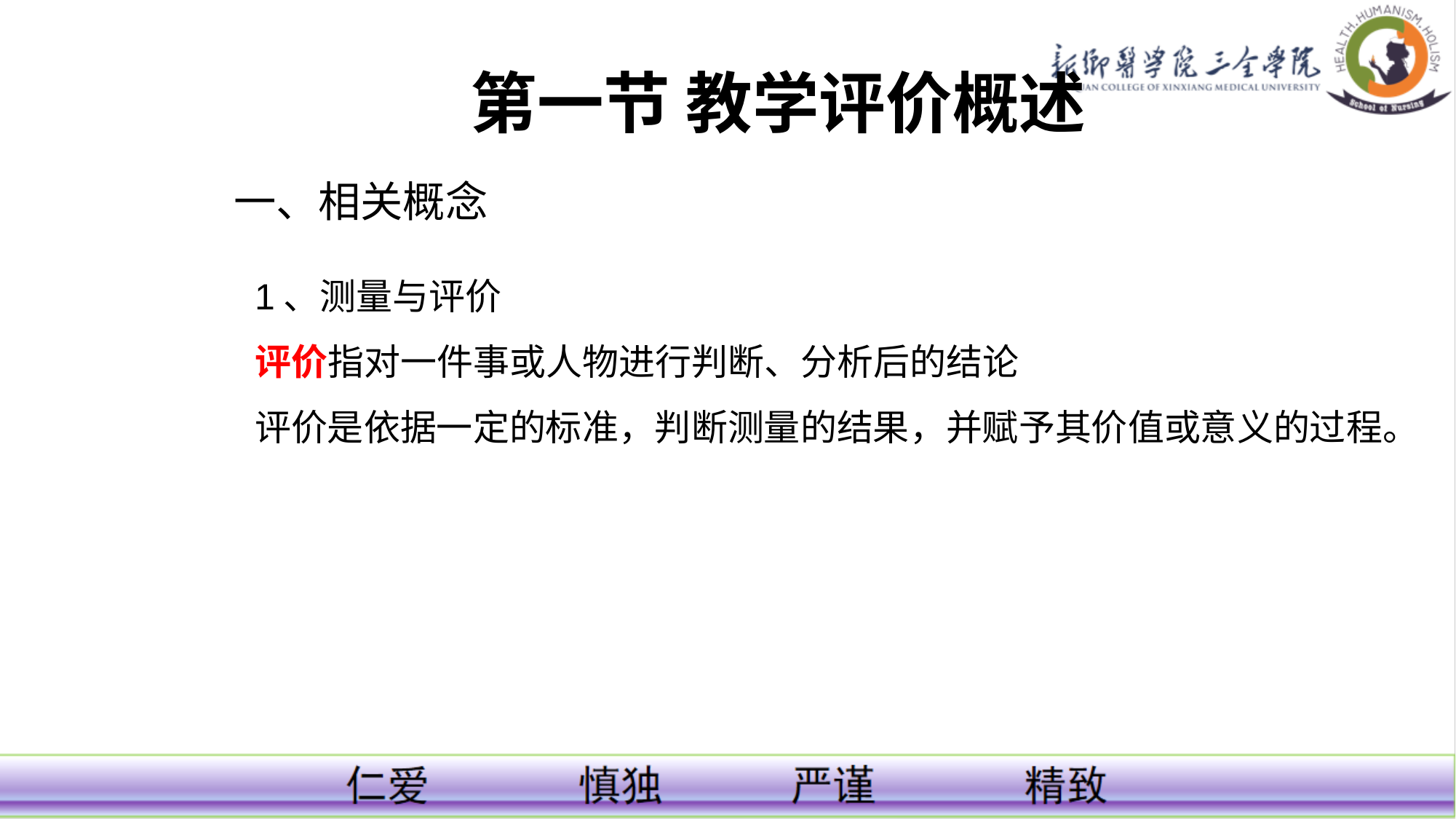

# 第一节 教学评价概述
一、相关概念
1、测量与评价
评价指对一件事或人物进行判断、分析后的结论
评价是依据一定的标准，判断测量的结果，并赋予其价值或意义的过程。